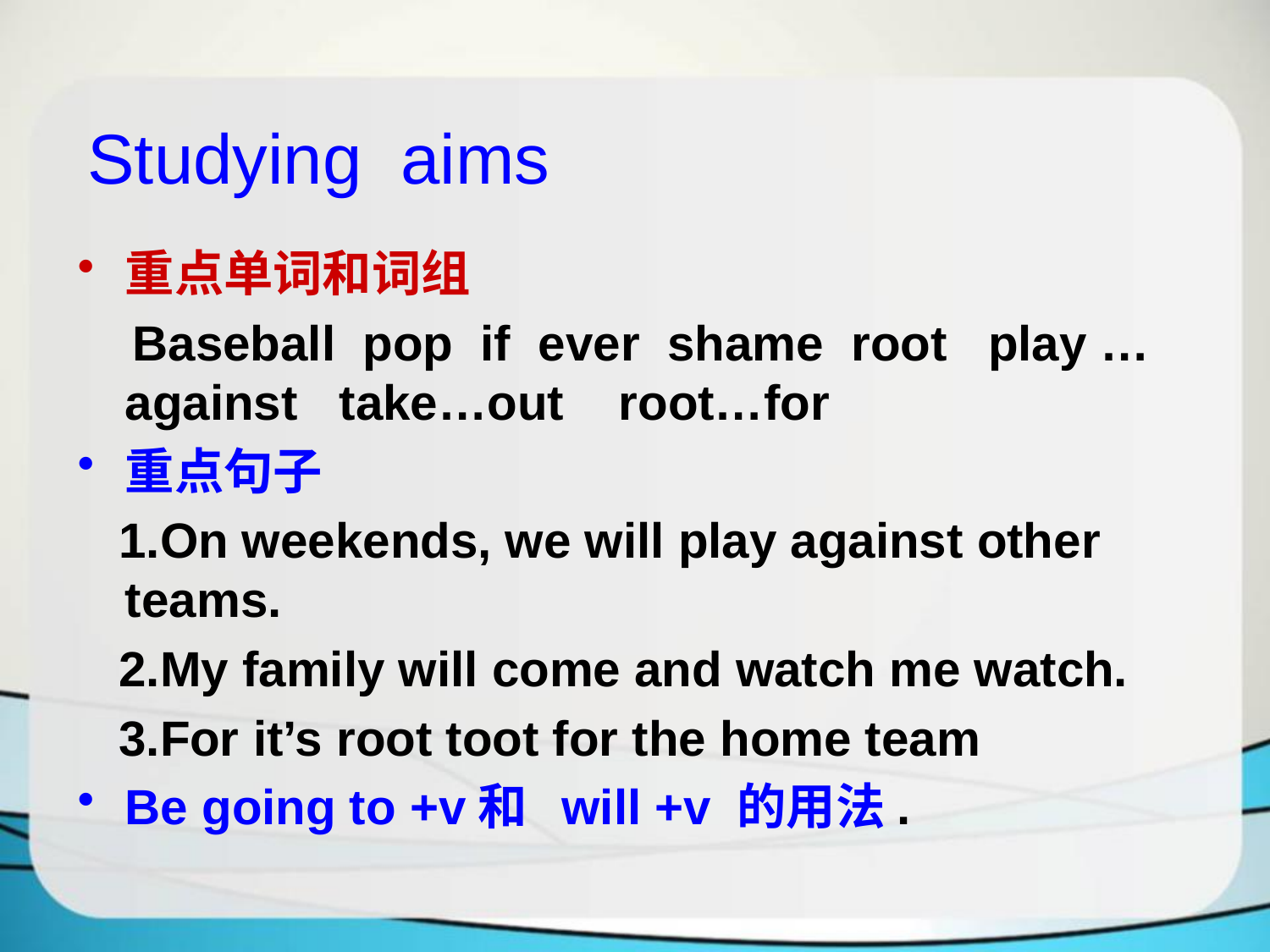

# Studying  aims
重点单词和词组
    Baseball  pop  if  ever  shame  root   play …against   take…out    root…for
重点句子
   1.On weekends, we will play against other teams.
   2.My family will come and watch me watch.
   3.For it’s root toot for the home team
Be going to +v和  will +v 的用法.